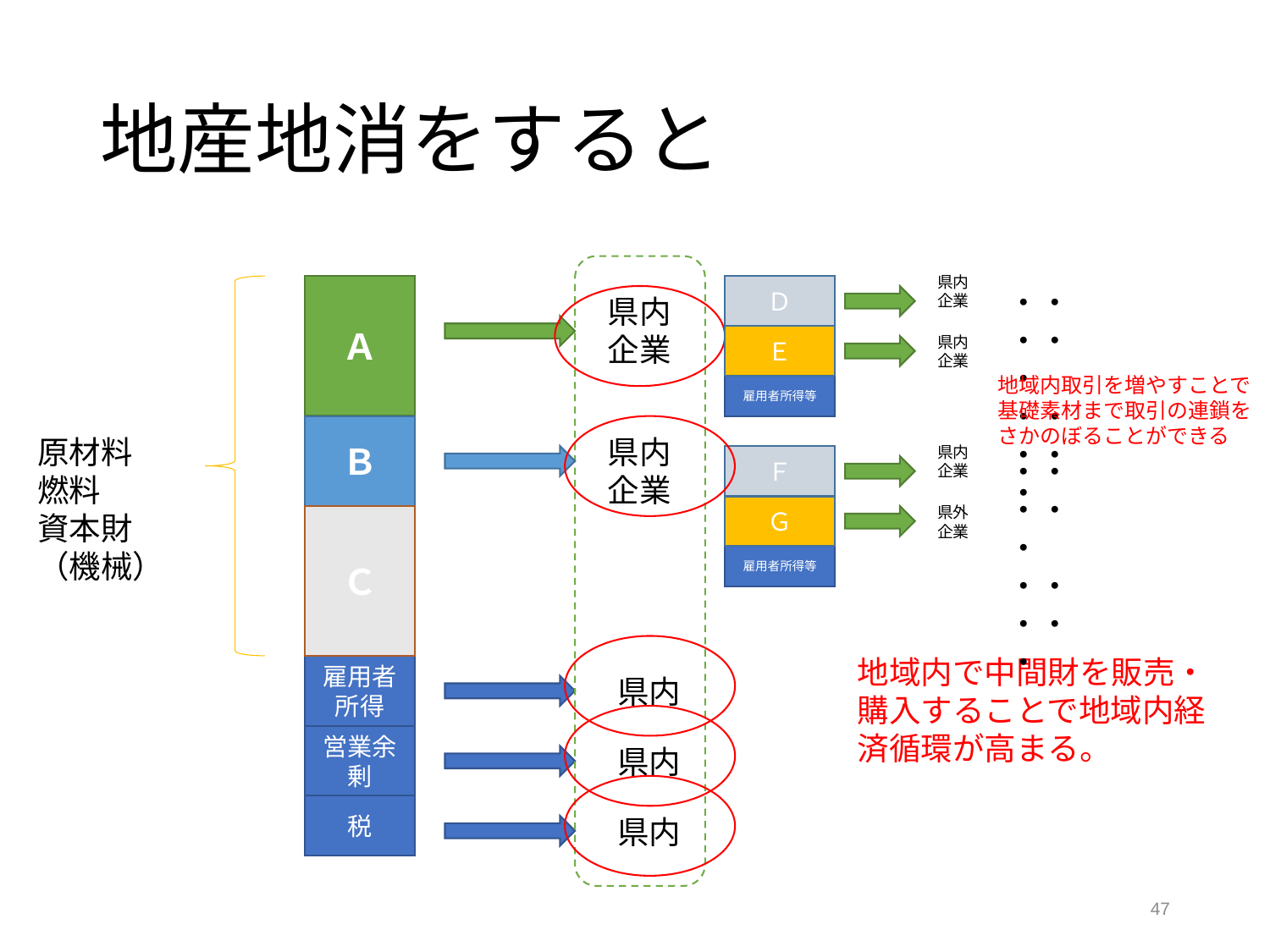

# 地産地消をすると

県内
企業
Ｄ

Ｅ
県内
企業

雇用者所得等

Ａ
・・・・・
・・・・・

県内
企業

地域内取引を増やすことで基礎素材まで取引の連鎖を
さかのぼることができる
Ｂ

原材料
燃料
資本財（機械）
県内
企業
県内
企業
Ｆ

Ｇ
県外
企業

雇用者所得等

・・・・・
・・・・・
Ｃ

地域内で中間財を販売・購入することで地域内経済循環が高まる。
雇用者所得
県内

営業余剰
県内

税
県内

47